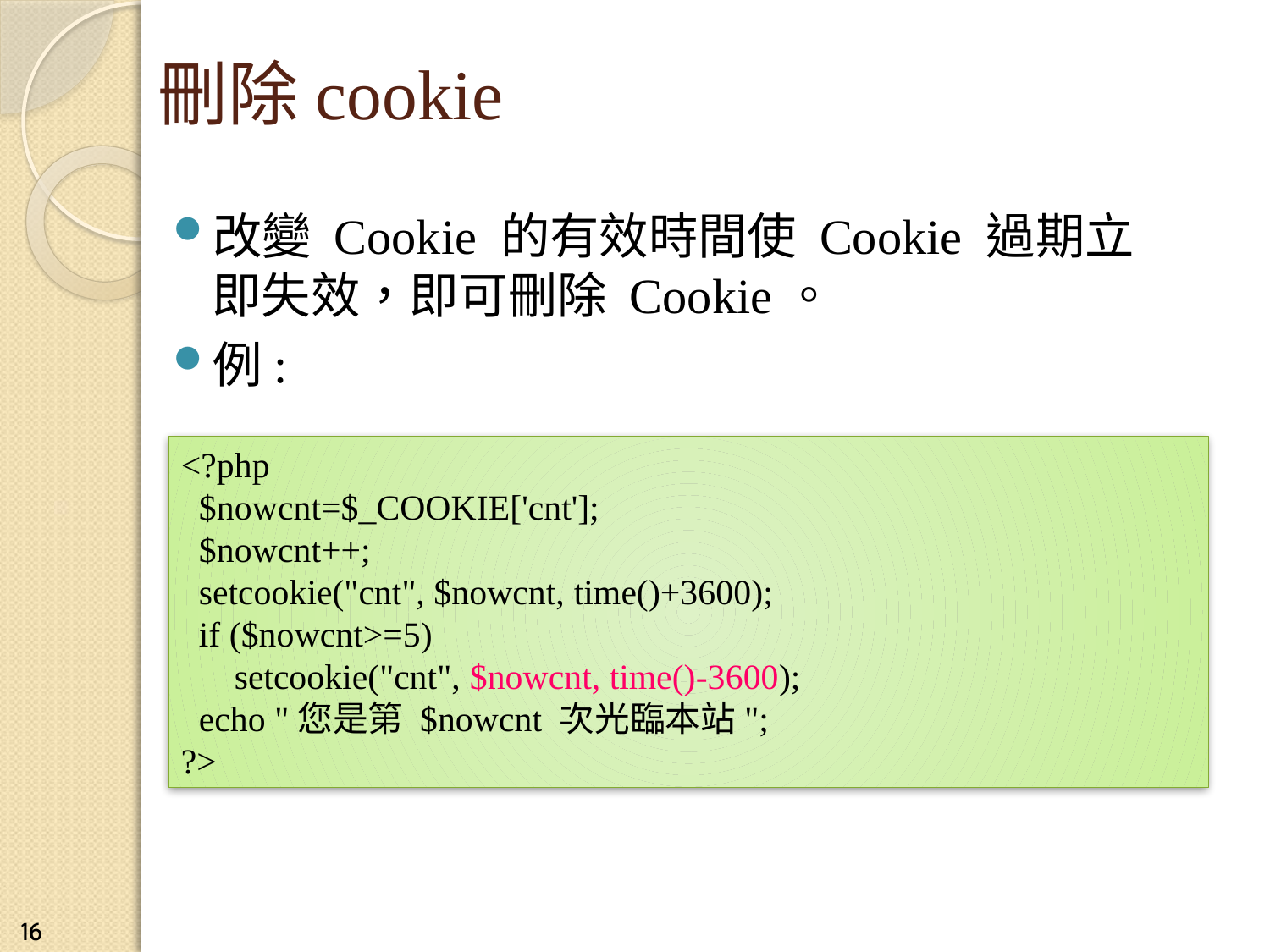

刪除cookie
改變 Cookie 的有效時間使 Cookie 過期立即失效，即可刪除 Cookie。
例:
<?php
  $nowcnt=$_COOKIE['cnt'];
  $nowcnt++;
  setcookie("cnt", $nowcnt, time()+3600);
  if ($nowcnt>=5)
      setcookie("cnt", $nowcnt, time()-3600);
  echo "您是第 $nowcnt 次光臨本站";
?>
16